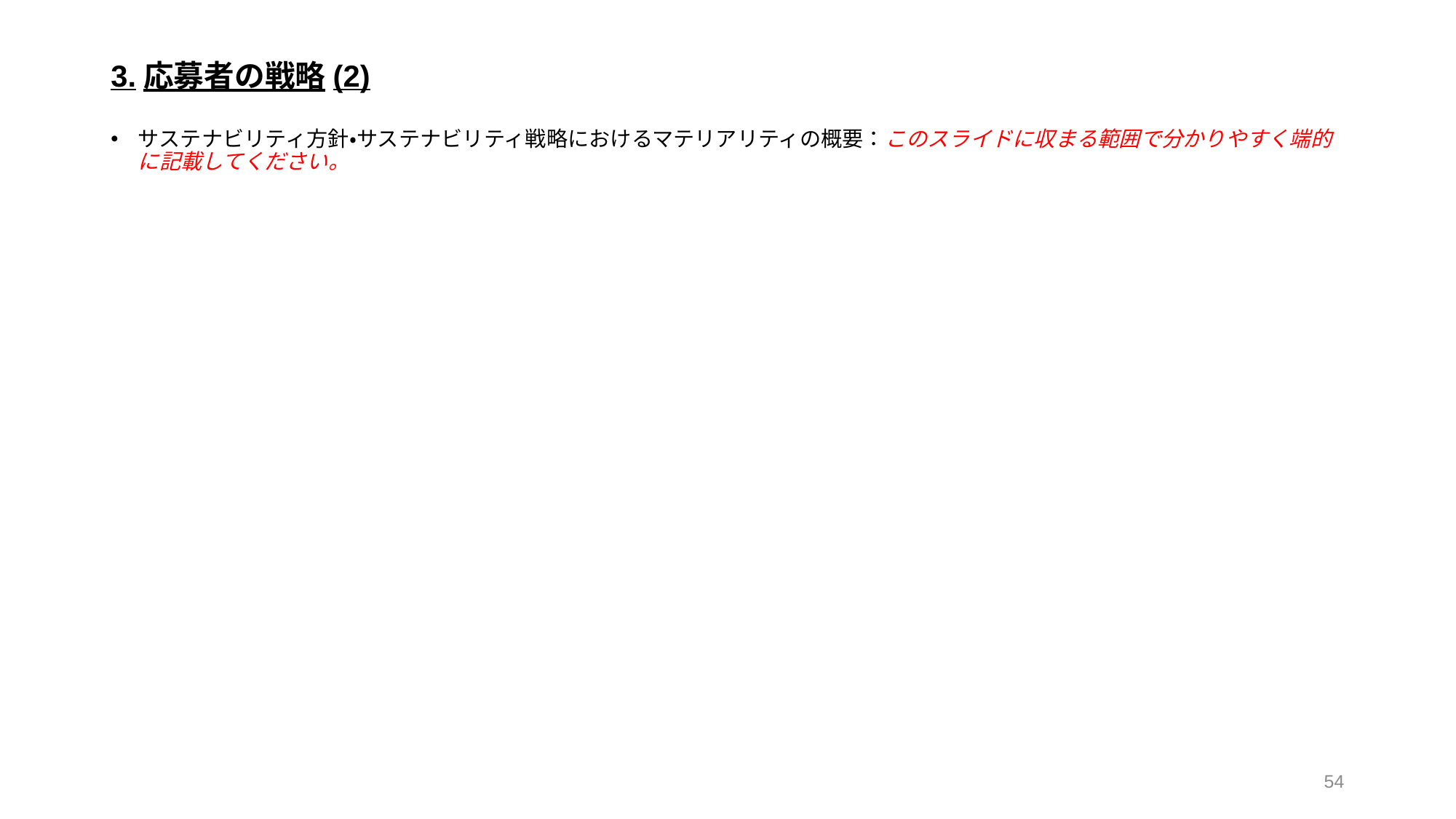

# 3.応募者の戦略(2)
サステナビリティ方針・サステナビリティ戦略におけるマテリアリティの概要：このスライドに収まる範囲で分かりやすく端的に記載してください。

54